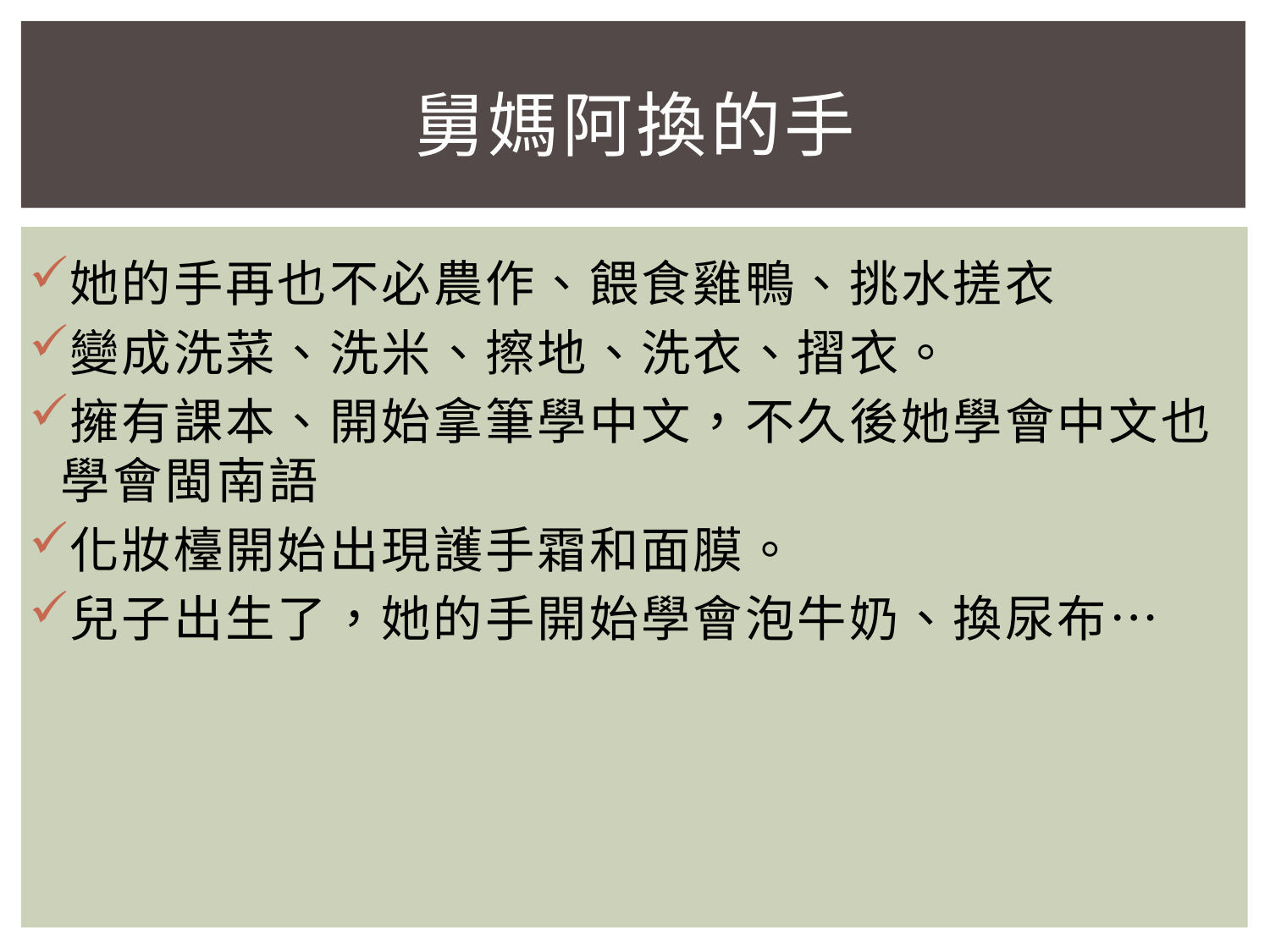

# 舅媽阿換的手
她的手再也不必農作、餵食雞鴨、挑水搓衣
變成洗菜、洗米、擦地、洗衣、摺衣。
擁有課本、開始拿筆學中文，不久後她學會中文也學會閩南語
化妝檯開始出現護手霜和面膜。
兒子出生了，她的手開始學會泡牛奶、換尿布…